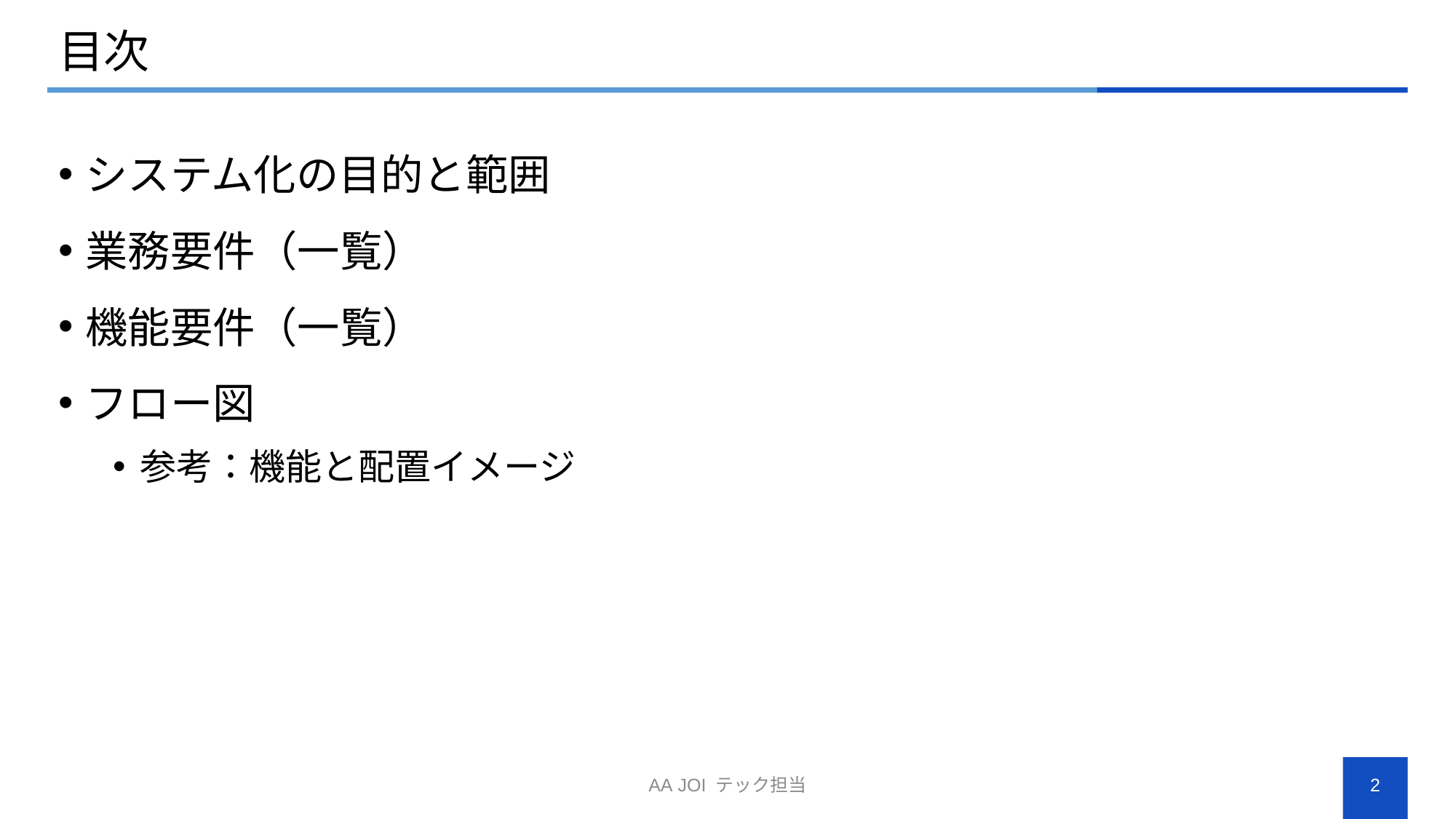

# 目次
システム化の目的と範囲
業務要件（一覧）
機能要件（一覧）
フロー図
参考：機能と配置イメージ

AA JOI テック担当
2